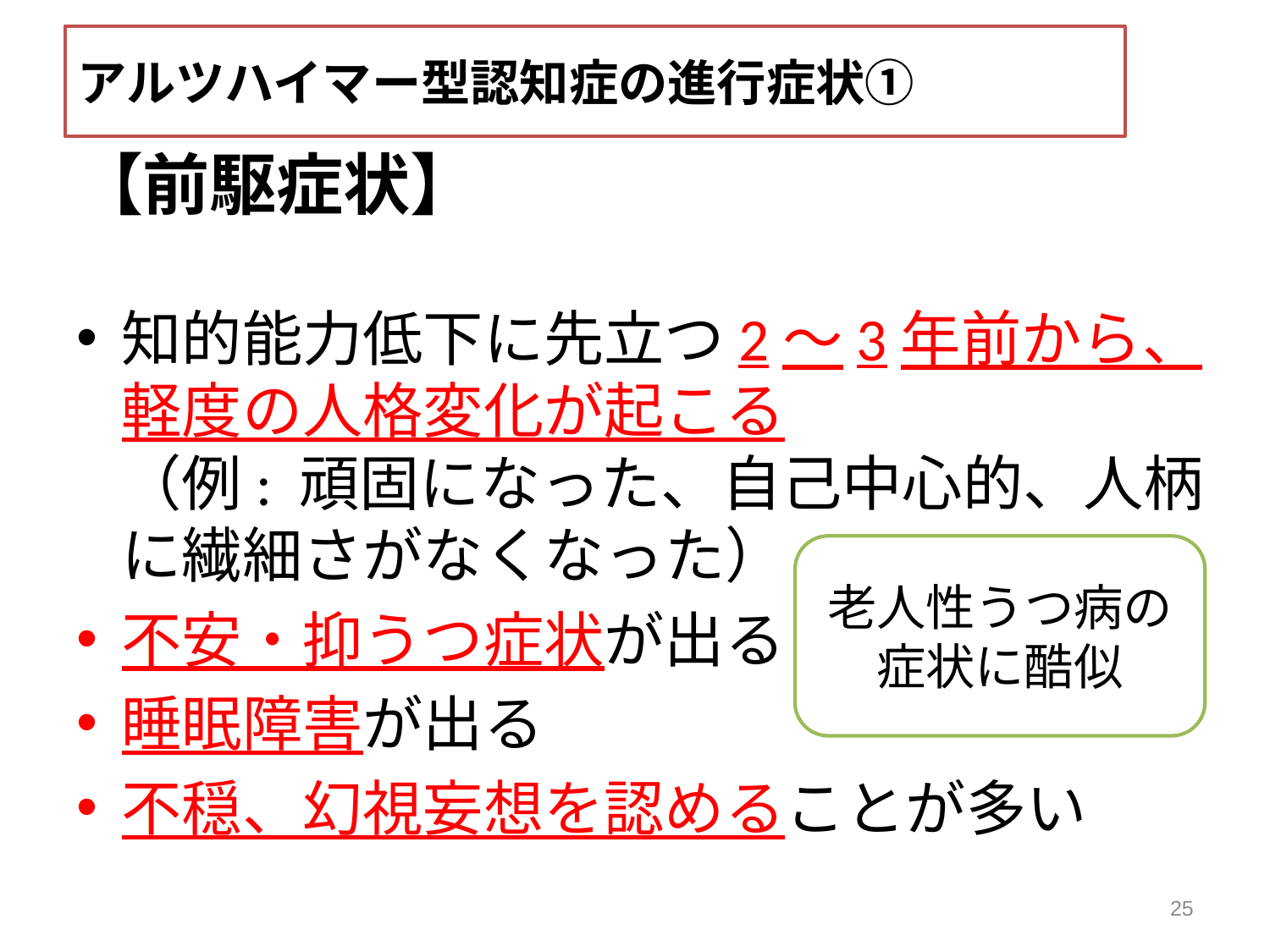

アルツハイマー型認知症の進行症状①
【前駆症状】

知的能力低下に先立つ2～3年前から、軽度の人格変化が起こる
（例: 頑固になった、自己中心的、人柄に繊細さがなくなった）
不安・抑うつ症状が出る
睡眠障害が出る
不穏、幻視妄想を認めることが多い
老人性うつ病の症状に酷似
25